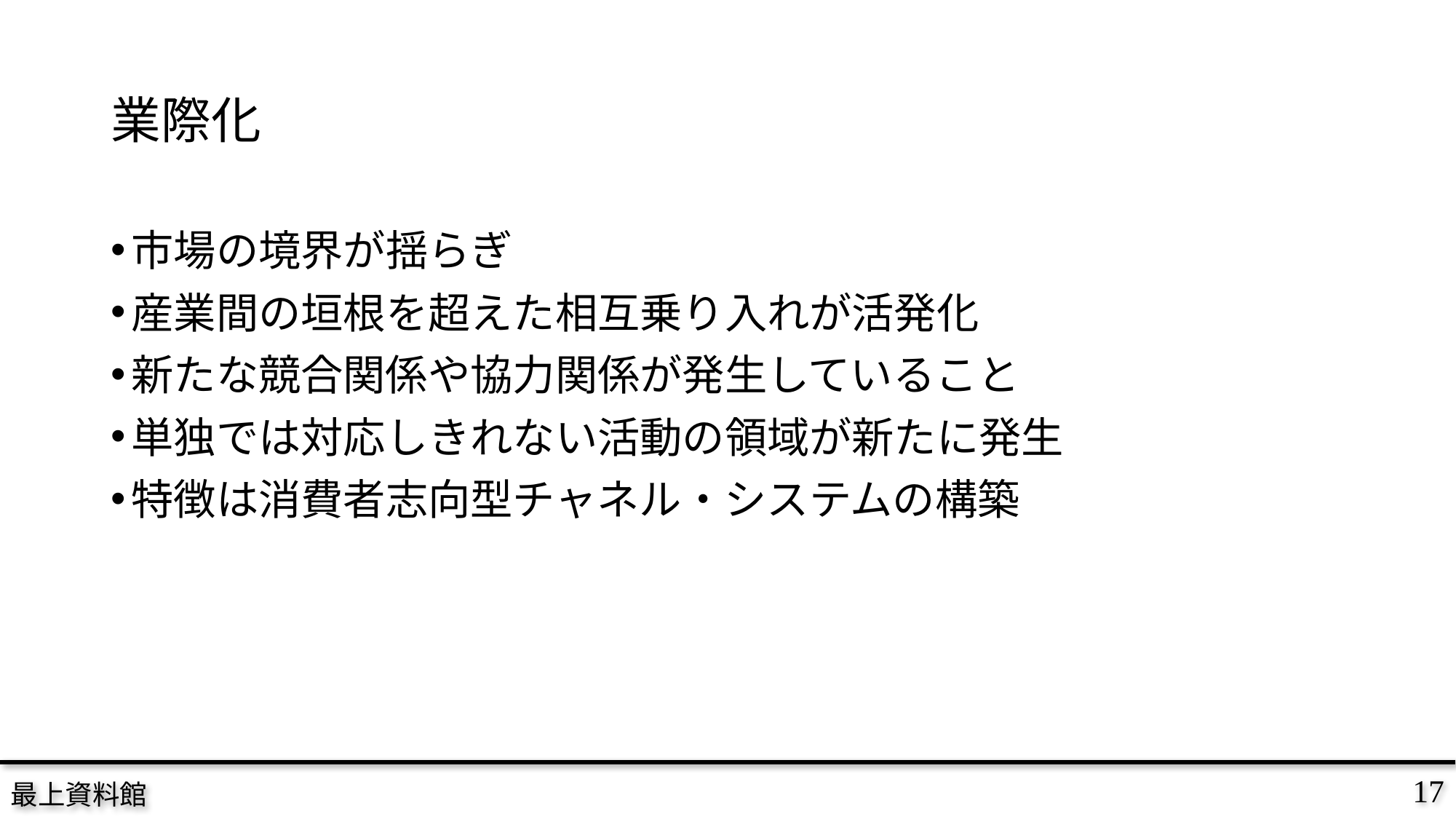

# 業際化
市場の境界が揺らぎ
産業間の垣根を超えた相互乗り入れが活発化
新たな競合関係や協力関係が発生していること
単独では対応しきれない活動の領域が新たに発生
特徴は消費者志向型チャネル・システムの構築